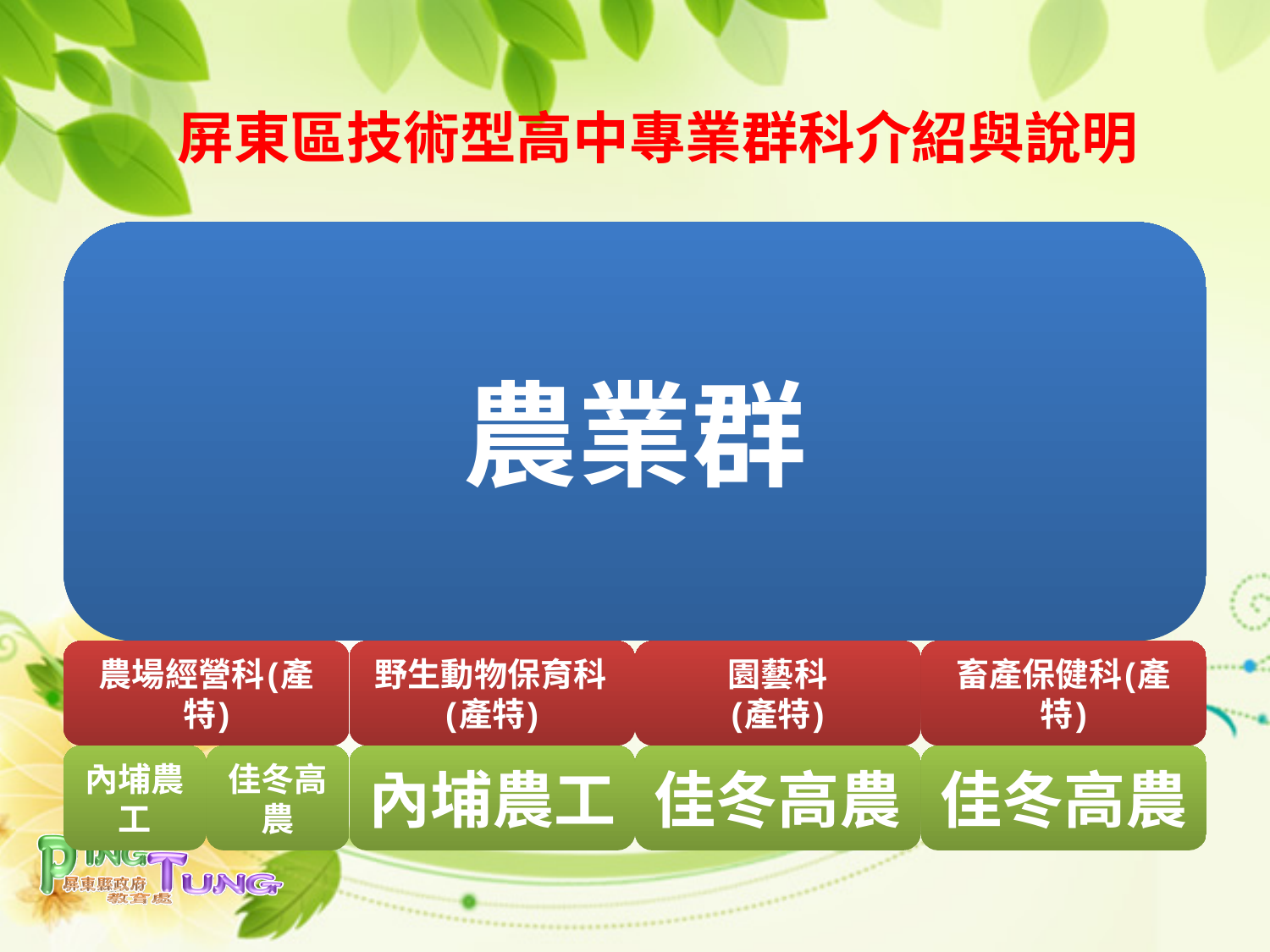

屏東區技術型高中專業群科介紹與說明
農業群
佳冬高農
農場經營科(產特)
野生動物保育科(產特)
園藝科
(產特)
畜產保健科(產特)
內埔農工
佳冬高農
內埔農工
佳冬高農